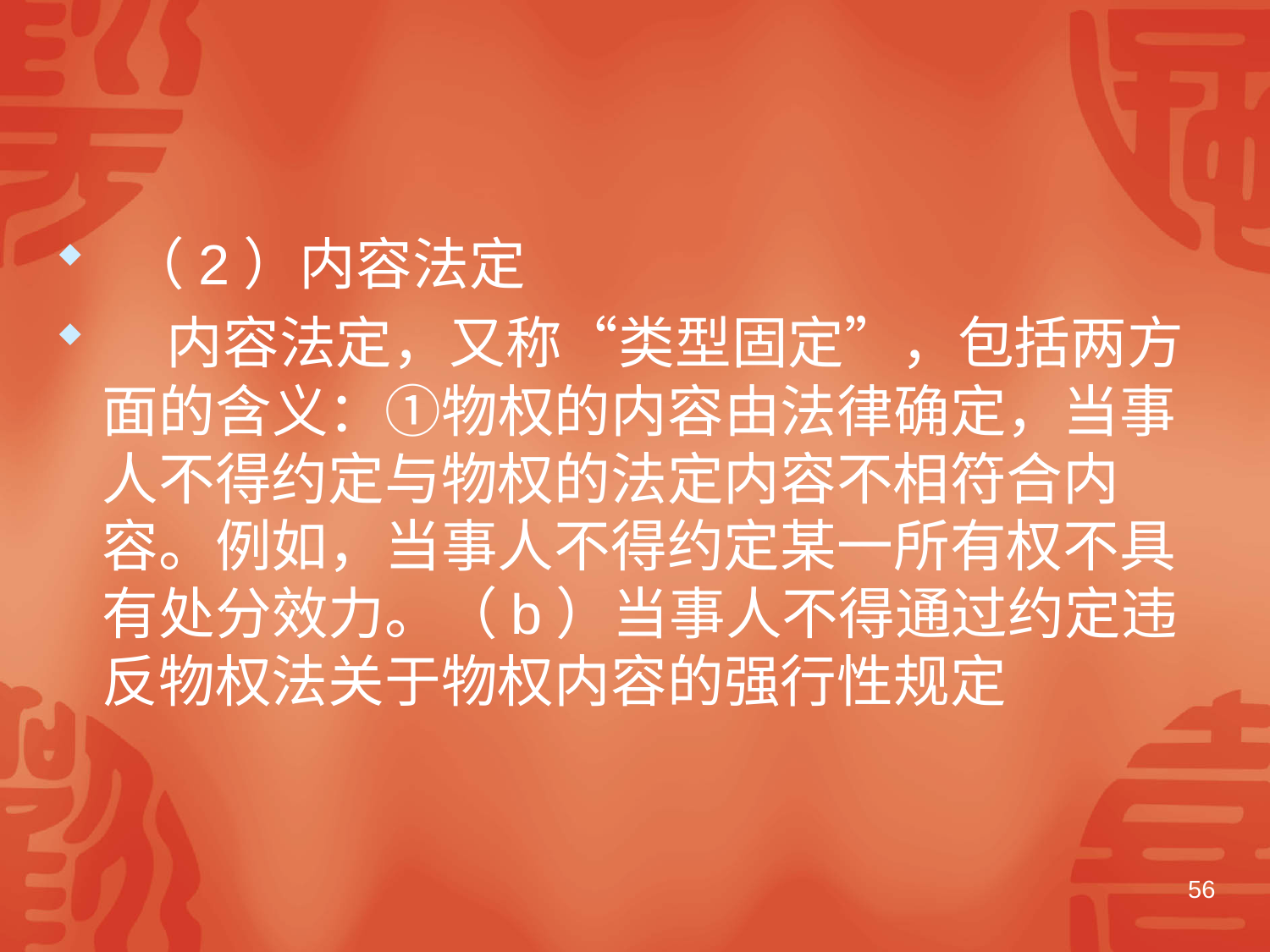

#
 （2）内容法定
    内容法定，又称“类型固定”，包括两方面的含义：①物权的内容由法律确定，当事人不得约定与物权的法定内容不相符合内容。例如，当事人不得约定某一所有权不具有处分效力。（b）当事人不得通过约定违反物权法关于物权内容的强行性规定
56